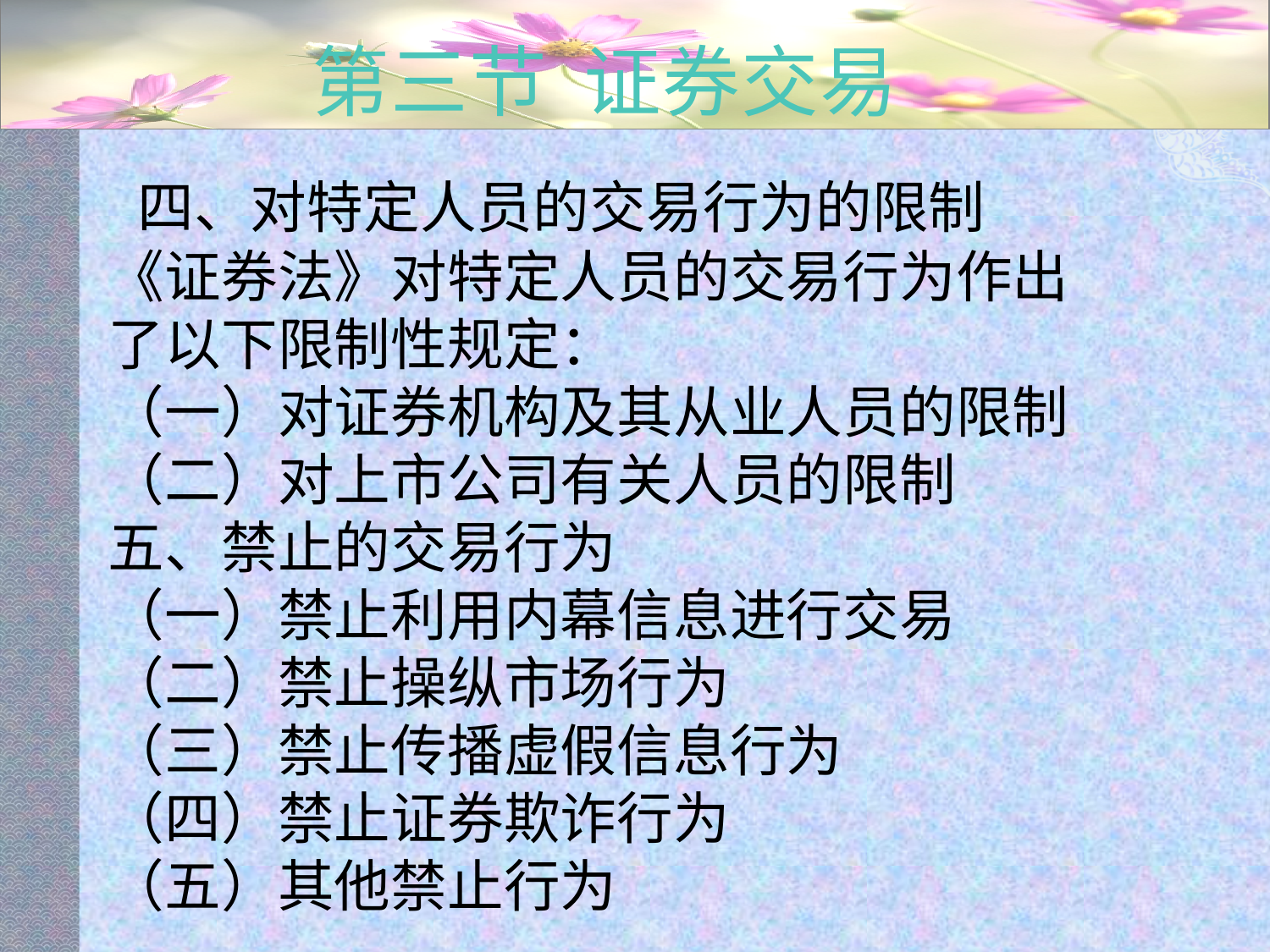

# 第三节  证券交易
 四、对特定人员的交易行为的限制
《证券法》对特定人员的交易行为作出了以下限制性规定：
（一）对证券机构及其从业人员的限制
（二）对上市公司有关人员的限制
五、禁止的交易行为
（一）禁止利用内幕信息进行交易
（二）禁止操纵市场行为
（三）禁止传播虚假信息行为
（四）禁止证券欺诈行为
（五）其他禁止行为